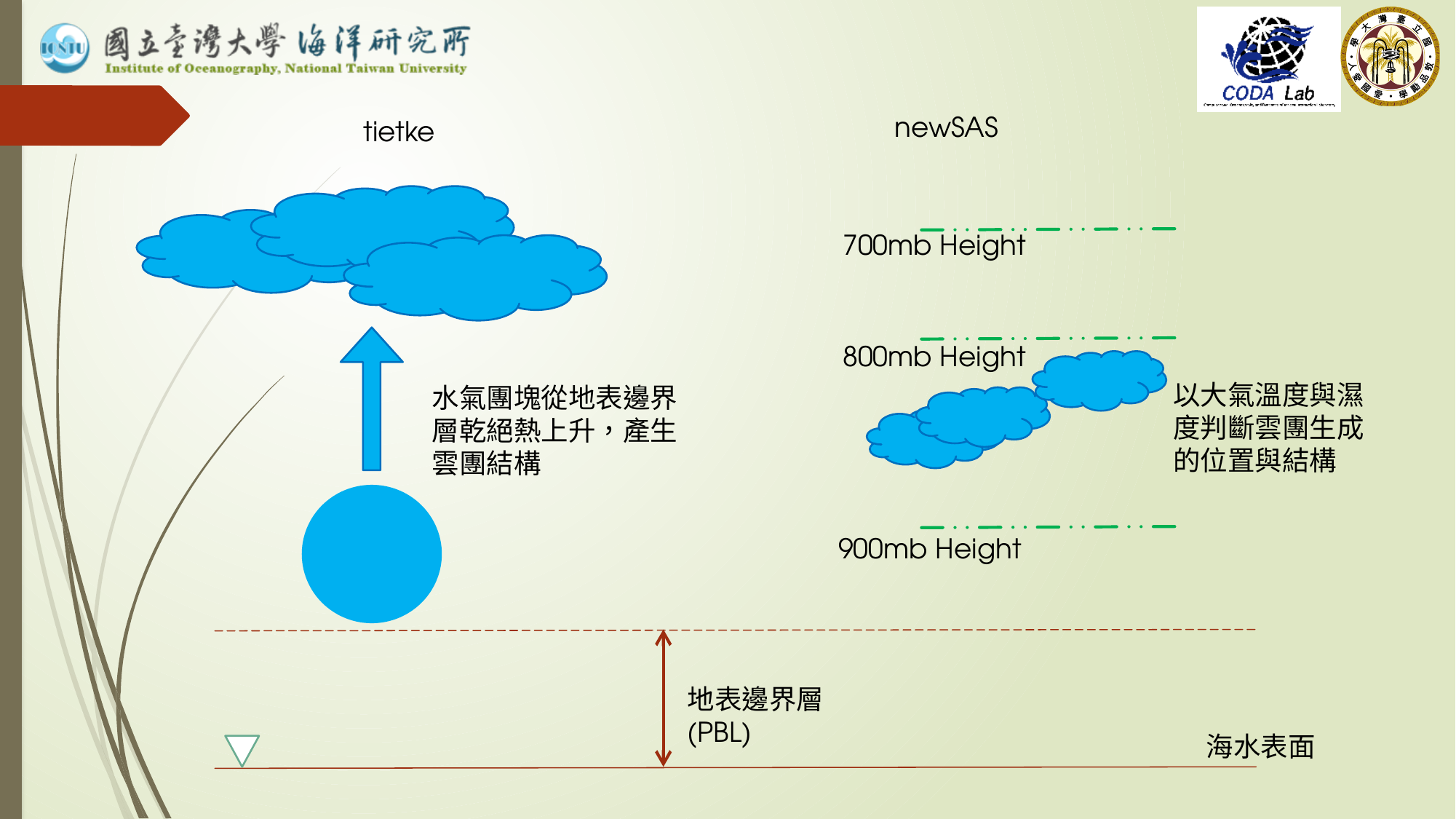

newSAS
tietke

700mb Height
800mb Height

以大氣溫度與濕度判斷雲團生成的位置與結構
900mb Height

水氣團塊從地表邊界層乾絕熱上升，產生雲團結構

地表邊界層(PBL)
海水表面